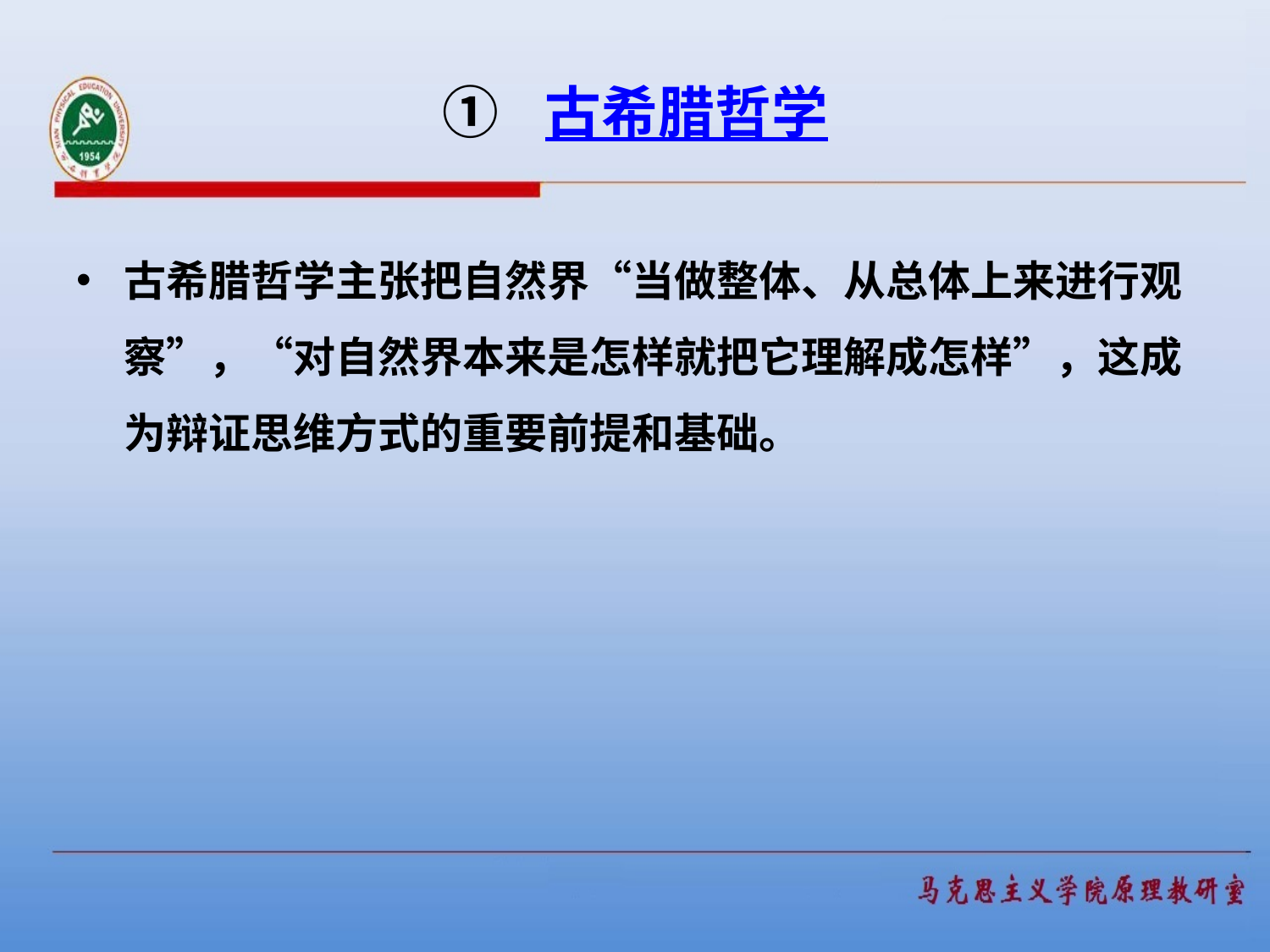

# 古希腊哲学
古希腊哲学主张把自然界“当做整体、从总体上来进行观察”，“对自然界本来是怎样就把它理解成怎样”，这成为辩证思维方式的重要前提和基础。